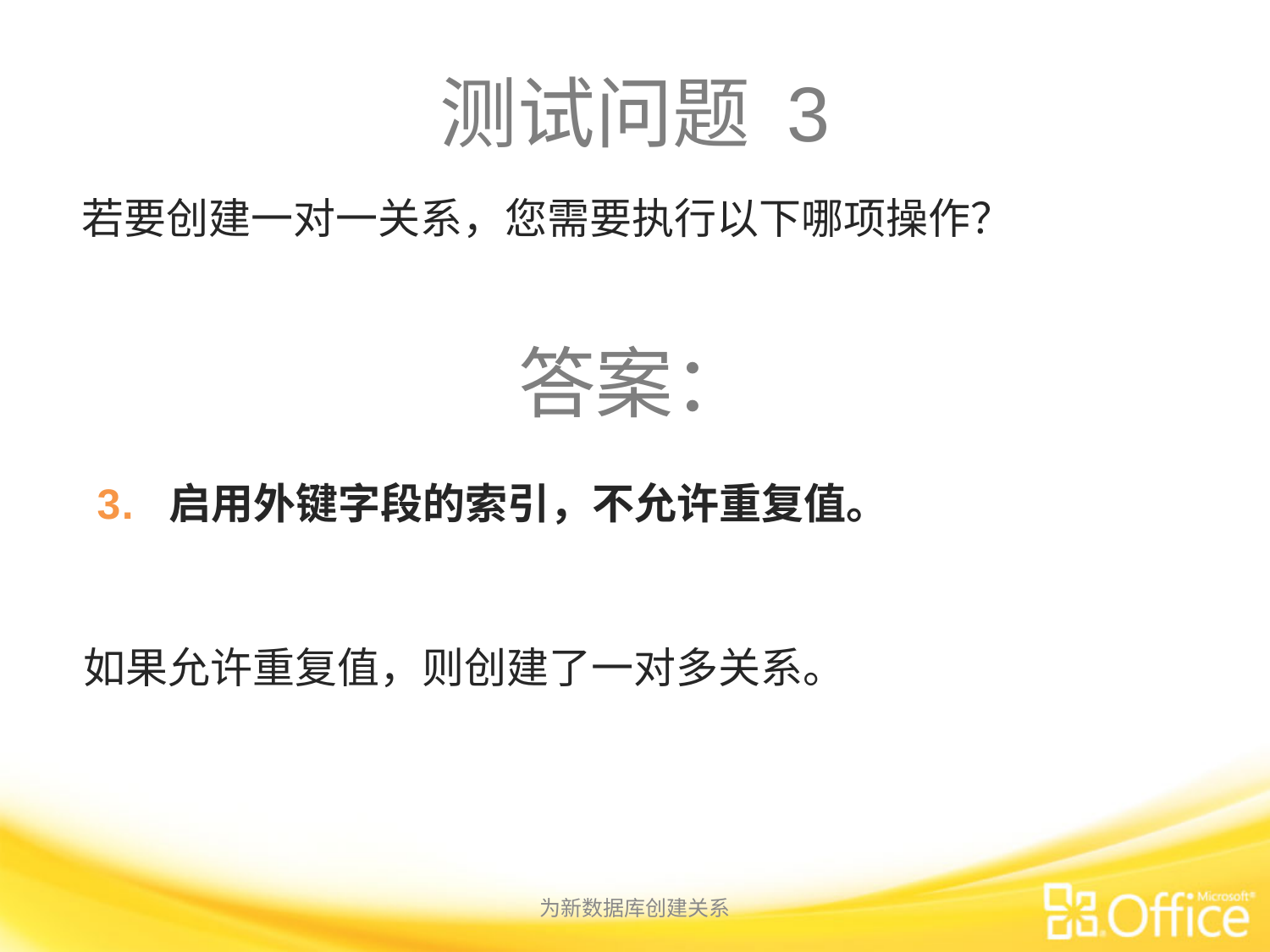

# 测试问题 3
若要创建一对一关系，您需要执行以下哪项操作？
答案：
启用外键字段的索引，不允许重复值。
如果允许重复值，则创建了一对多关系。
为新数据库创建关系